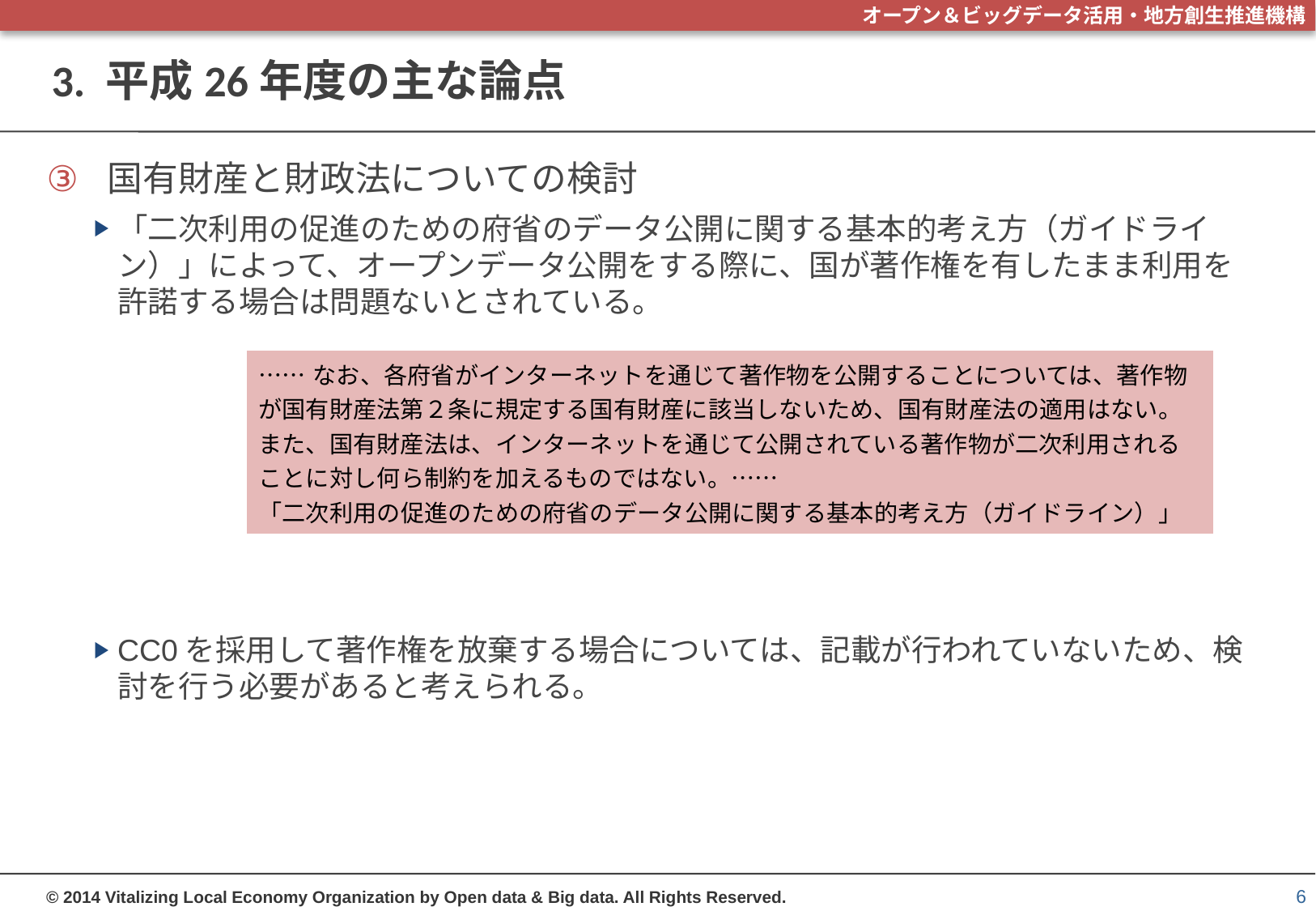

# 3. 平成26年度の主な論点
国有財産と財政法についての検討
「二次利用の促進のための府省のデータ公開に関する基本的考え方（ガイドライン）」によって、オープンデータ公開をする際に、国が著作権を有したまま利用を許諾する場合は問題ないとされている。

CC0を採用して著作権を放棄する場合については、記載が行われていないため、検討を行う必要があると考えられる。

| ……なお、各府省がインターネットを通じて著作物を公開することについては、著作物が国有財産法第２条に規定する国有財産に該当しないため、国有財産法の適用はない。また、国有財産法は、インターネットを通じて公開されている著作物が二次利用されることに対し何ら制約を加えるものではない。…… 「二次利用の促進のための府省のデータ公開に関する基本的考え方（ガイドライン）」 |
| --- |
6